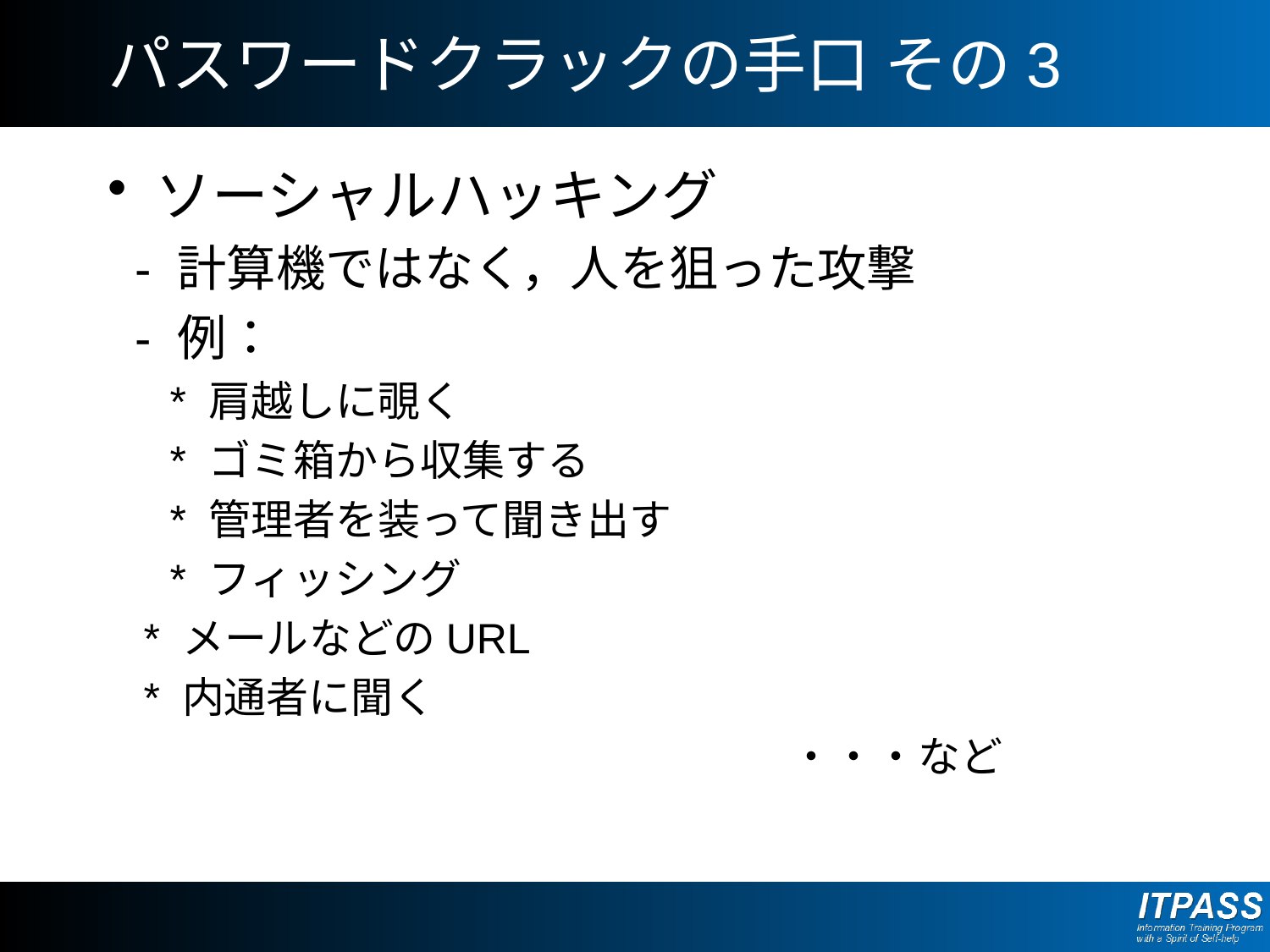

# パスワードクラックの手口 その3
ソーシャルハッキング
  - 計算機ではなく，人を狙った攻撃
  - 例：
　 * 肩越しに覗く
　 * ゴミ箱から収集する
　 * 管理者を装って聞き出す
　 * フィッシング
   * メールなどのURL
   * 内通者に聞く
・・・など